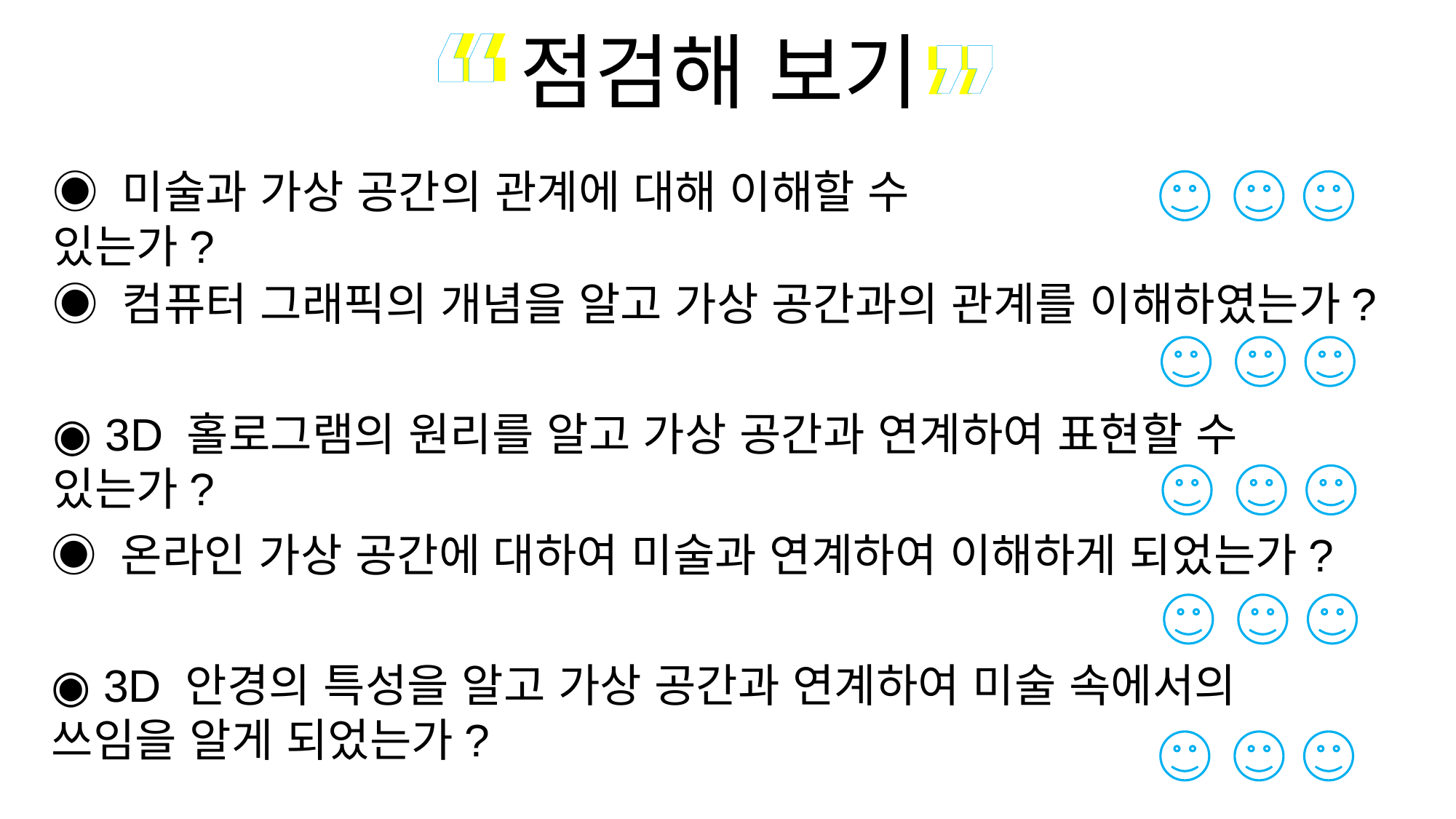

“
“
”
”
점검해 보기
◉ 미술과 가상 공간의 관계에 대해 이해할 수 있는가?

◉ 컴퓨터 그래픽의 개념을 알고 가상 공간과의 관계를 이해하였는가?

◉ 3D 홀로그램의 원리를 알고 가상 공간과 연계하여 표현할 수 있는가?

◉ 온라인 가상 공간에 대하여 미술과 연계하여 이해하게 되었는가?

◉ 3D 안경의 특성을 알고 가상 공간과 연계하여 미술 속에서의 쓰임을 알게 되었는가?